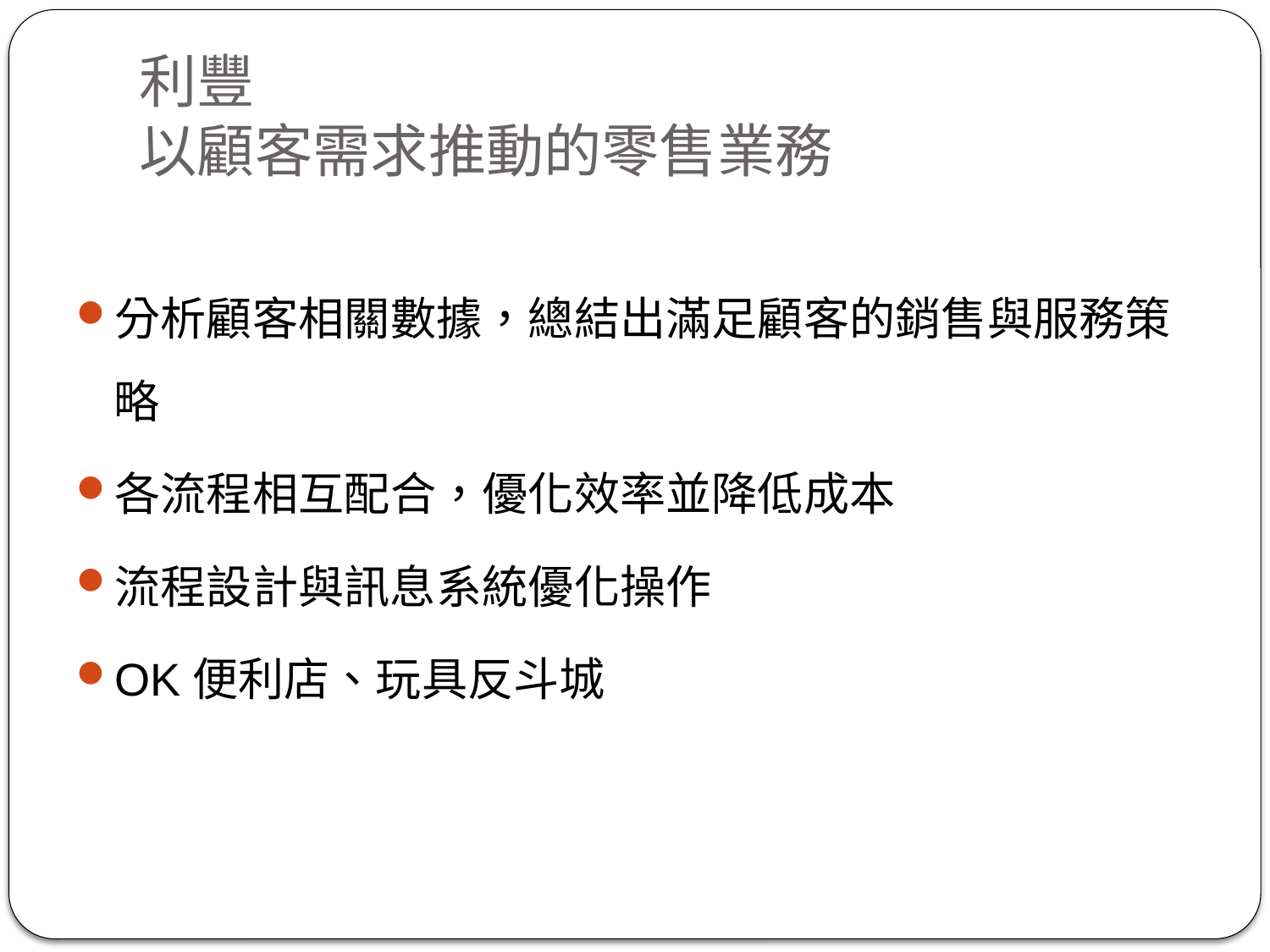

# 利豐 以顧客需求推動的零售業務
分析顧客相關數據，總結出滿足顧客的銷售與服務策略
各流程相互配合，優化效率並降低成本
流程設計與訊息系統優化操作
OK便利店、玩具反斗城